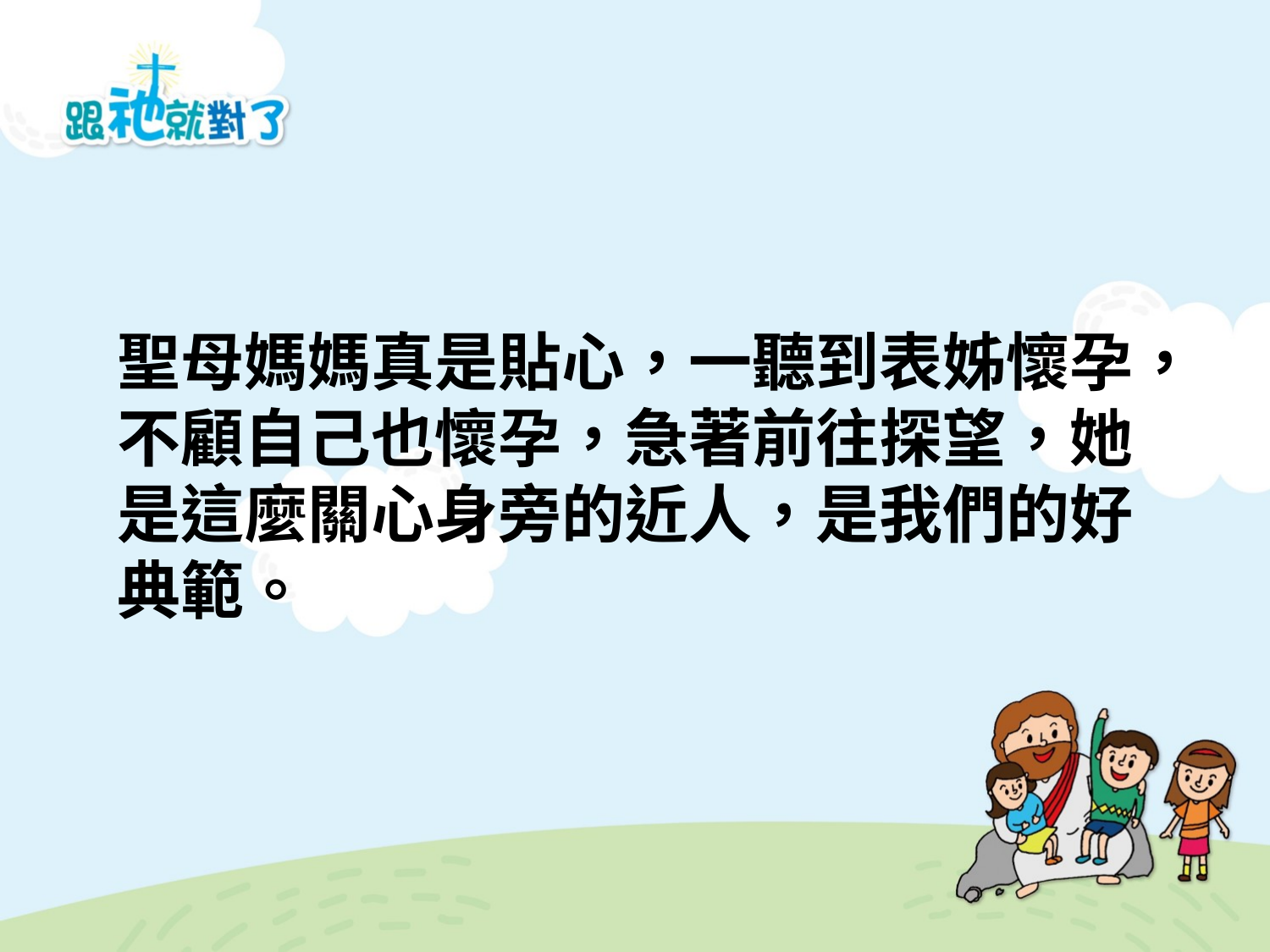

聖母媽媽真是貼心，一聽到表姊懷孕，不顧自己也懷孕，急著前往探望，她是這麼關心身旁的近人，是我們的好典範。